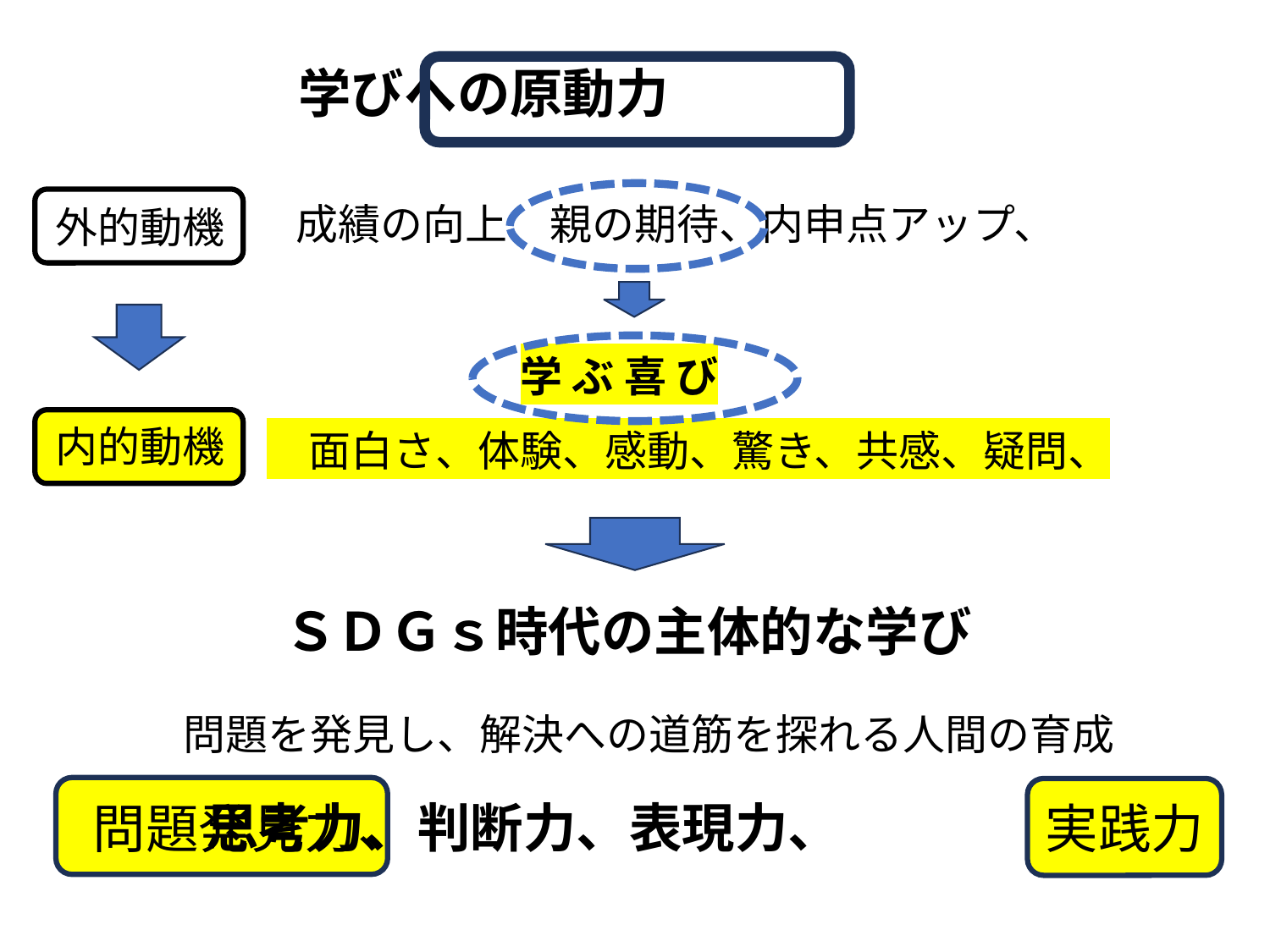

学びへの原動力

 　　　　　　 成績の向上、親の期待、内申点アップ、

　　　　　　　　　　　　学 ぶ 喜 び

　　　　　　　面白さ、体験、感動、驚き、共感、疑問、

　 　　問題を発見し、解決への道筋を探れる人間の育成

               思考力、判断力、表現力、

外的動機

内的動機

ＳＤＧｓ時代の主体的な学び

問題発見力、　　　　　　　　　　　　実践力